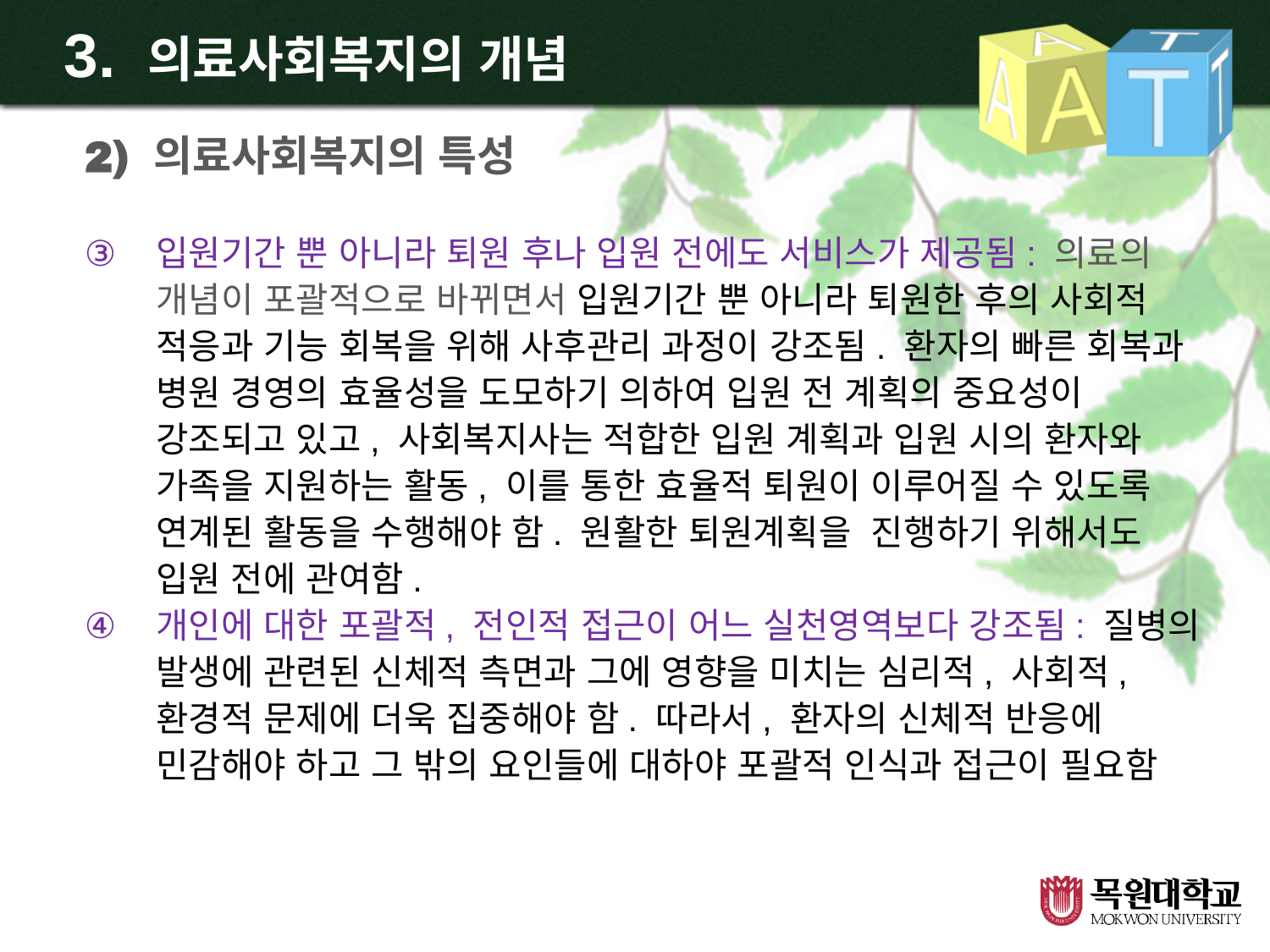

# 3. 의료사회복지의 개념

2) 의료사회복지의 특성

입원기간 뿐 아니라 퇴원 후나 입원 전에도 서비스가 제공됨: 의료의 개념이 포괄적으로 바뀌면서 입원기간 뿐 아니라 퇴원한 후의 사회적 적응과 기능 회복을 위해 사후관리 과정이 강조됨. 환자의 빠른 회복과 병원 경영의 효율성을 도모하기 의하여 입원 전 계획의 중요성이 강조되고 있고, 사회복지사는 적합한 입원 계획과 입원 시의 환자와 가족을 지원하는 활동, 이를 통한 효율적 퇴원이 이루어질 수 있도록 연계된 활동을 수행해야 함. 원활한 퇴원계획을  진행하기 위해서도 입원 전에 관여함.
개인에 대한 포괄적, 전인적 접근이 어느 실천영역보다 강조됨: 질병의 발생에 관련된 신체적 측면과 그에 영향을 미치는 심리적, 사회적, 환경적 문제에 더욱 집중해야 함. 따라서, 환자의 신체적 반응에 민감해야 하고 그 밖의 요인들에 대하야 포괄적 인식과 접근이 필요함